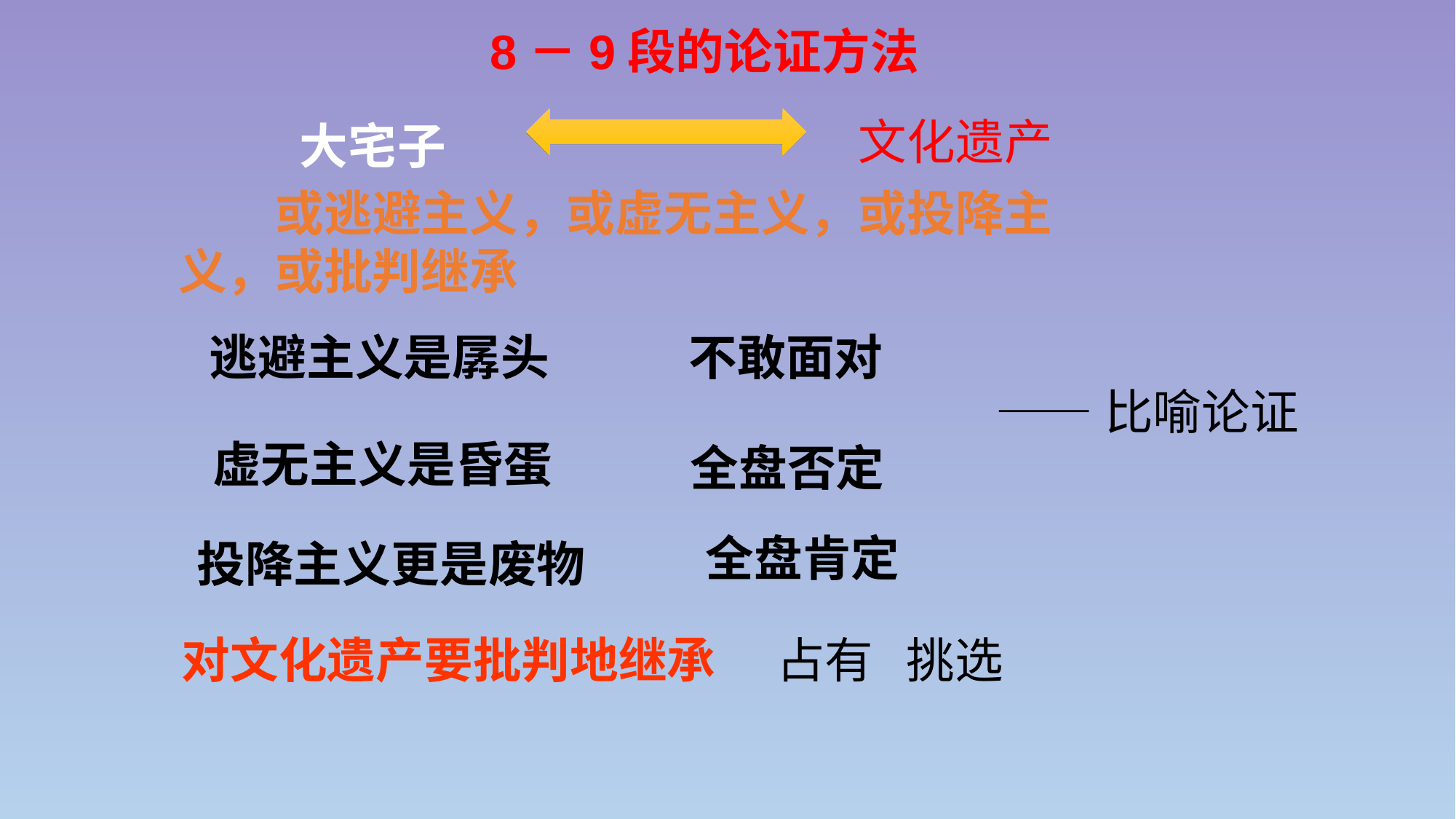

8－9段的论证方法
文化遗产

大宅子

　　或逃避主义，或虚无主义，或投降主义，或批判继承
逃避主义是孱头
不敢面对
——比喻论证
虚无主义是昏蛋
全盘否定
全盘肯定
投降主义更是废物
对文化遗产要批判地继承
占有   挑选